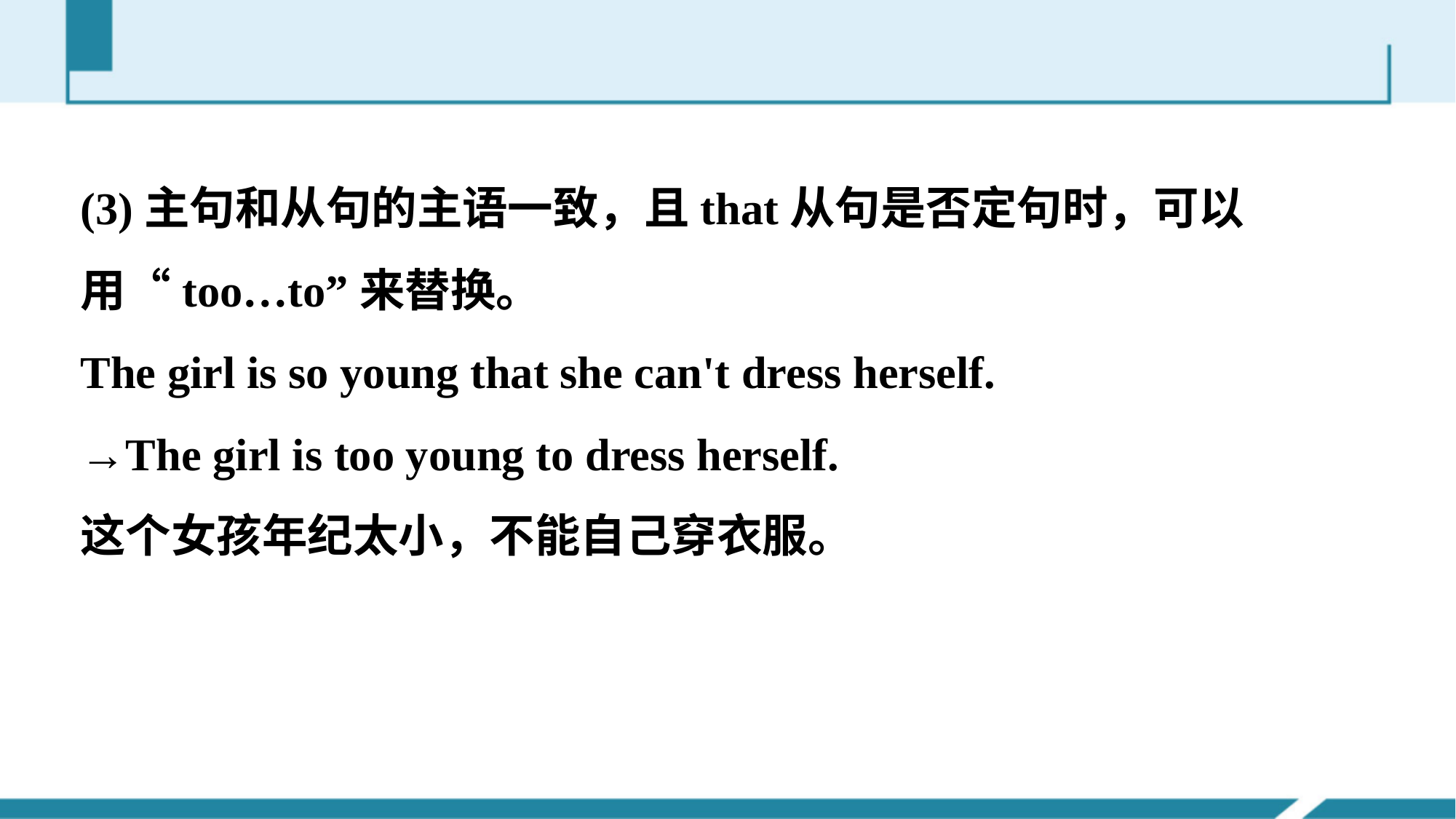

(3)主句和从句的主语一致，且that从句是否定句时，可以用“too…to”来替换。
The girl is so young that she can't dress herself.
→The girl is too young to dress herself.
这个女孩年纪太小，不能自己穿衣服。